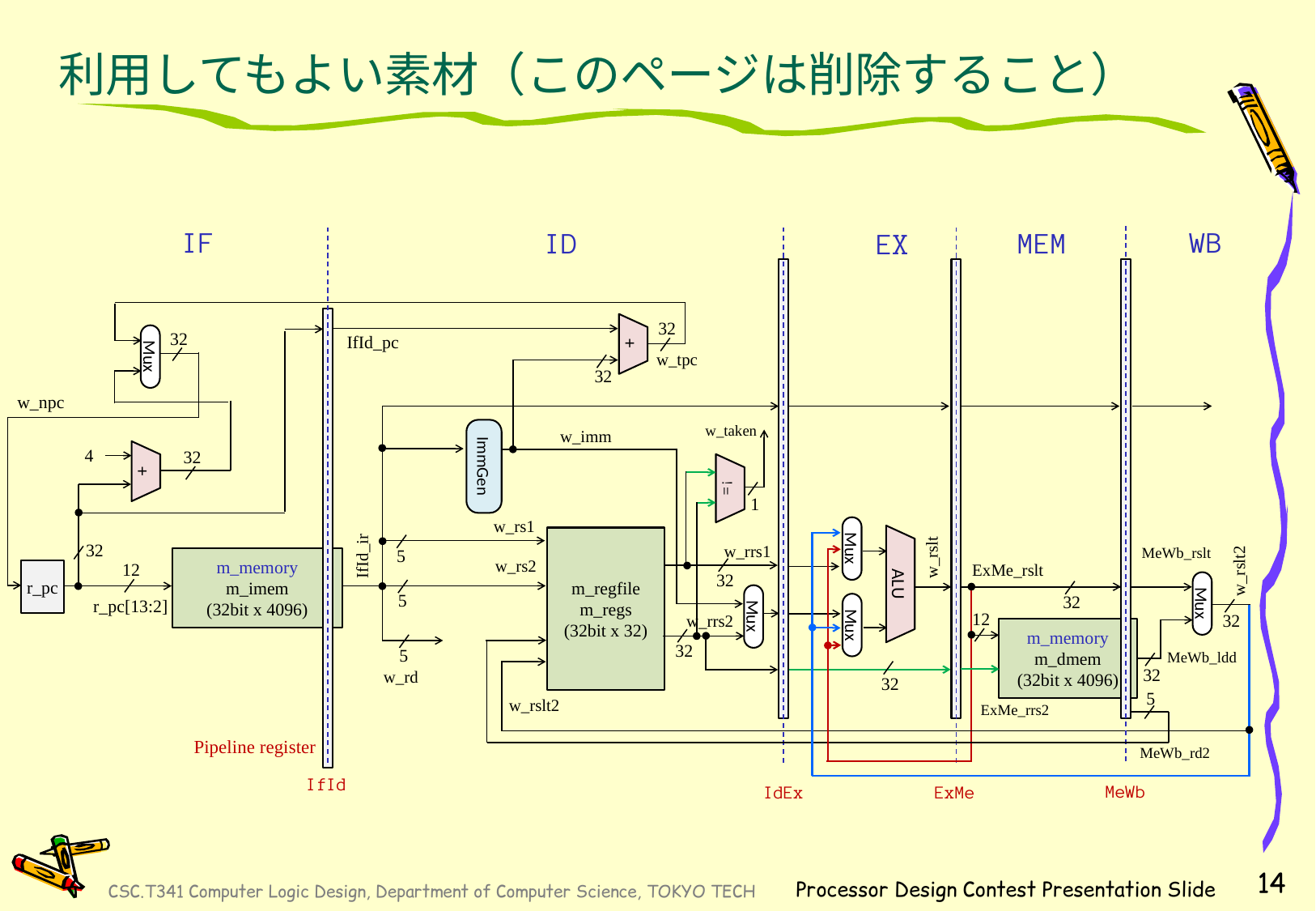

# 利用してもよい素材（このページは削除すること）
IF
WB
ID
MEM
EX

32
Mux
32
+
IfId_pc
w_tpc
32
w_npc
ImmGen
w_taken
w_imm
4

32

+
!=
1

w_rs1
Mux
m_regfile
m_regs
(32bit x 32)

32
w_rrs1
MeWb_rslt
5
IfId_ir
w_rslt
m_memory
m_imem
(32bit x 4096)
w_rs2
12
ExMe_rslt
r_pc
w_rslt2

32
ALU
Mux

Mux
5
32
Mux
r_pc[13:2]
12
32
w_rrs2
m_memory
m_dmem
(32bit x 4096)

32

5
MeWb_ldd
32
w_rd
32
5
w_rslt2
ExMe_rrs2

Pipeline register
MeWb_rd2
IfId
MeWb
ExMe
IdEx
14
Processor Design Contest Presentation Slide